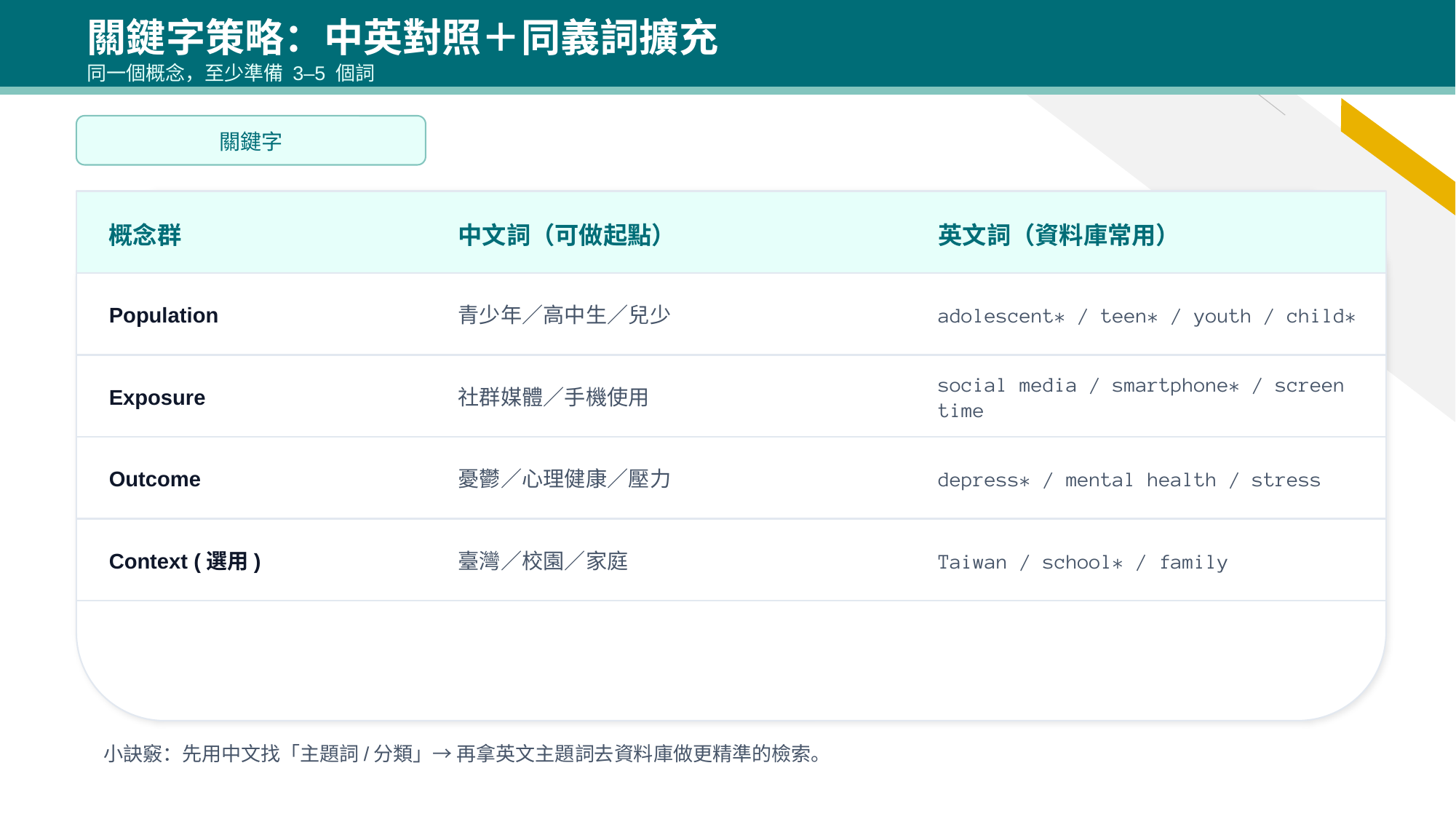

關鍵字策略：中英對照＋同義詞擴充
同一個概念，至少準備 3–5 個詞

關鍵字

概念群
中文詞（可做起點）
英文詞（資料庫常用）

Population
青少年／高中生／兒少
adolescent* / teen* / youth / child*

Exposure
社群媒體／手機使用
social media / smartphone* / screen time

Outcome
憂鬱／心理健康／壓力
depress* / mental health / stress

Context (選用)
臺灣／校園／家庭
Taiwan / school* / family
小訣竅：先用中文找「主題詞/分類」→ 再拿英文主題詞去資料庫做更精準的檢索。